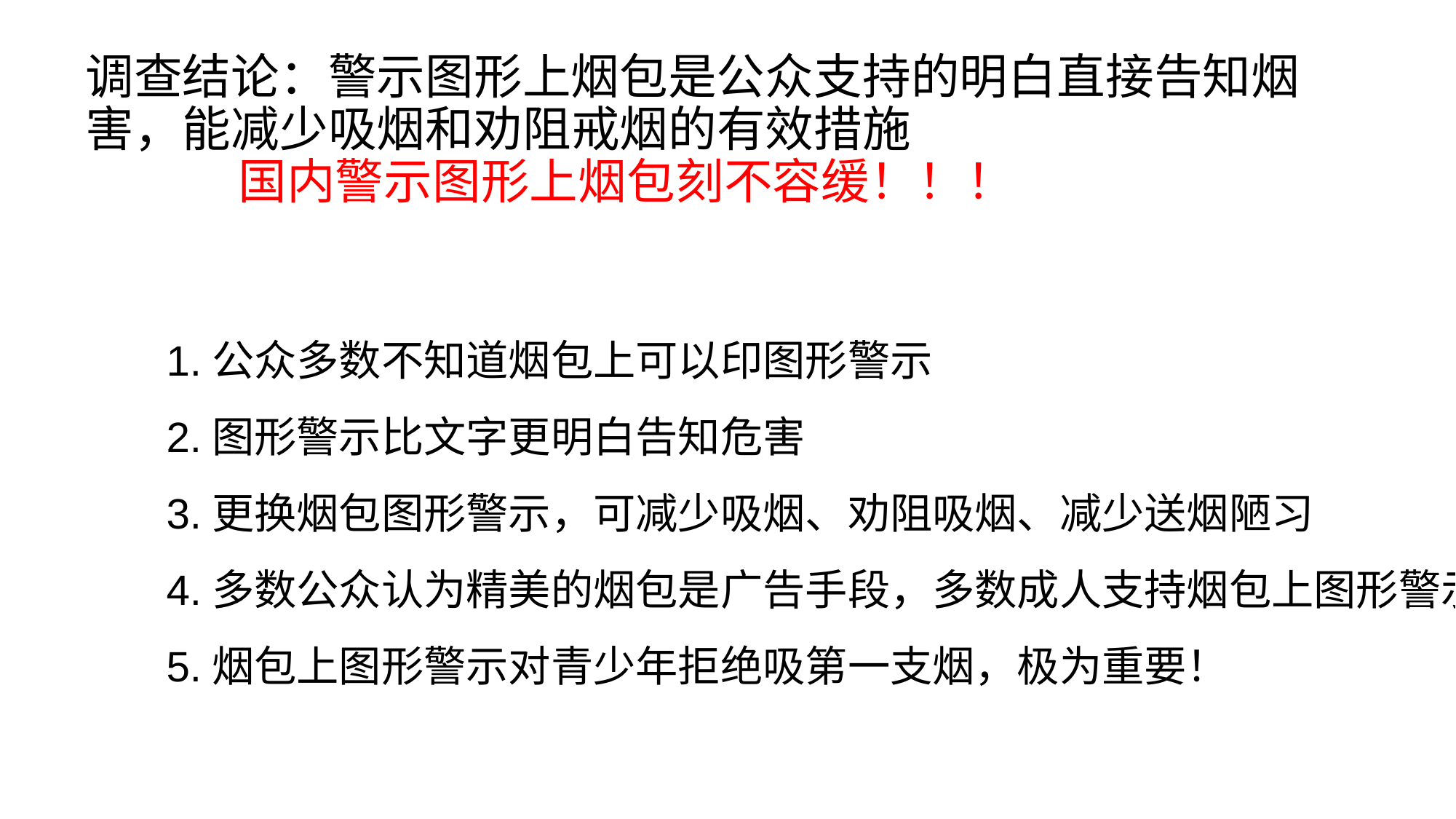

# 调查结论：警示图形上烟包是公众支持的明白直接告知烟害，能减少吸烟和劝阻戒烟的有效措施 国内警示图形上烟包刻不容缓！！！
1.公众多数不知道烟包上可以印图形警示
2.图形警示比文字更明白告知危害
3.更换烟包图形警示，可减少吸烟、劝阻吸烟、减少送烟陋习
4.多数公众认为精美的烟包是广告手段，多数成人支持烟包上图形警示
5.烟包上图形警示对青少年拒绝吸第一支烟，极为重要！